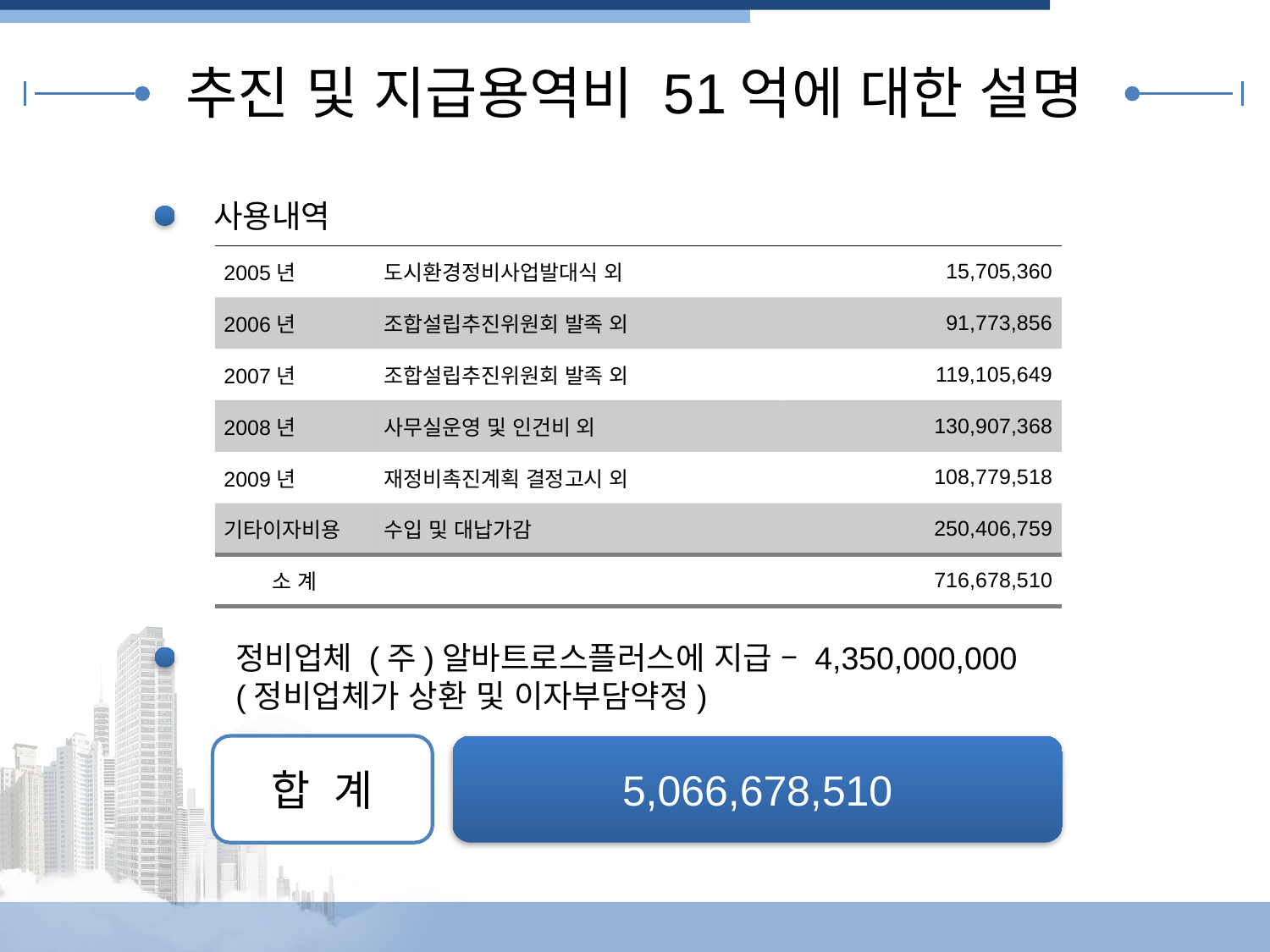

추진 및 지급용역비 51억에 대한 설명
사용내역

| 2005년 | 도시환경정비사업발대식 외 | 15,705,360 |
| --- | --- | --- |
| 2006년 | 조합설립추진위원회 발족 외 | 91,773,856 |
| 2007년 | 조합설립추진위원회 발족 외 | 119,105,649 |
| 2008년 | 사무실운영 및 인건비 외 | 130,907,368 |
| 2009년 | 재정비촉진계획 결정고시 외 | 108,779,518 |
| 기타이자비용 | 수입 및 대납가감 | 250,406,759 |
| 소 계 |  | 716,678,510 |
정비업체 (주)알바트로스플러스에 지급 – 4,350,000,000
(정비업체가 상환 및 이자부담약정)

합  계
5,066,678,510